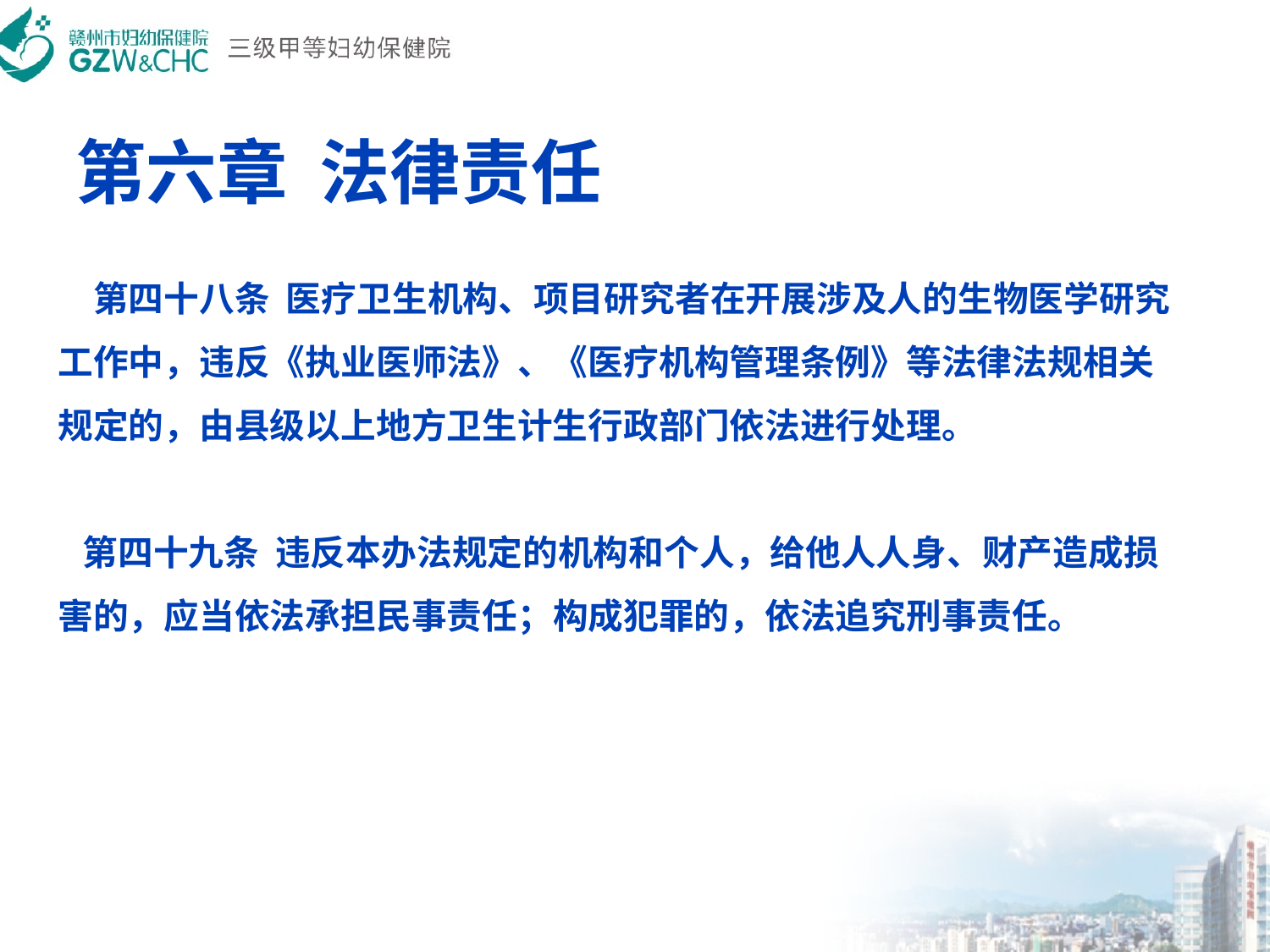

# 第六章  法律责任
　第四十八条  医疗卫生机构、项目研究者在开展涉及人的生物医学研究工作中，违反《执业医师法》、《医疗机构管理条例》等法律法规相关规定的，由县级以上地方卫生计生行政部门依法进行处理。

  第四十九条  违反本办法规定的机构和个人，给他人人身、财产造成损害的，应当依法承担民事责任；构成犯罪的，依法追究刑事责任。